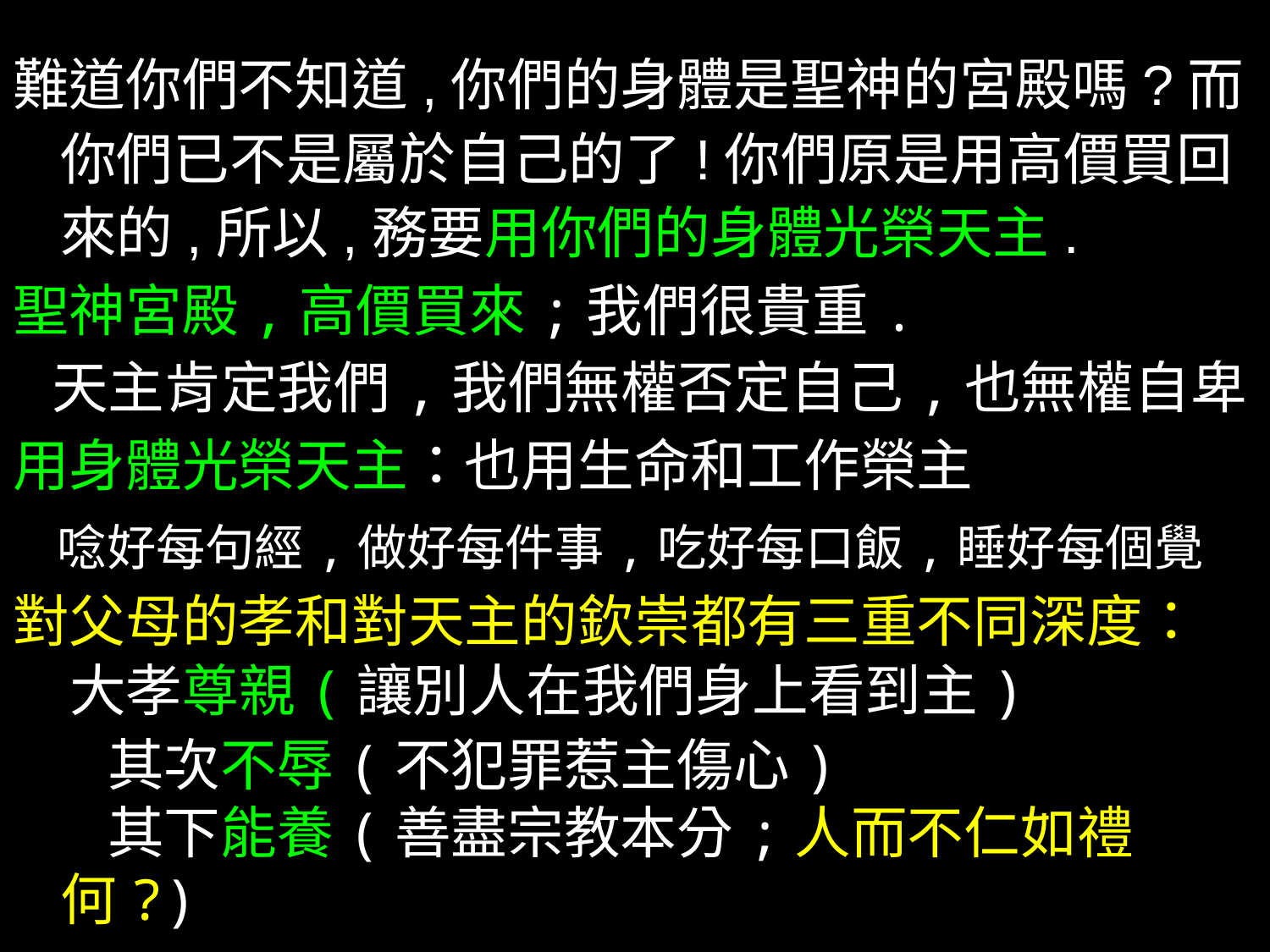

難道你們不知道,你們的身體是聖神的宮殿嗎?而你們已不是屬於自己的了!你們原是用高價買回來的,所以,務要用你們的身體光榮天主.
聖神宮殿,高價買來;我們很貴重.
  天主肯定我們,我們無權否定自己,也無權自卑
用身體光榮天主：也用生命和工作榮主
   唸好每句經,做好每件事,吃好每口飯,睡好每個覺
對父母的孝和對天主的欽崇都有三重不同深度：
  大孝尊親(讓別人在我們身上看到主)
 其次不辱(不犯罪惹主傷心)
 其下能養(善盡宗教本分;人而不仁如禮何?)